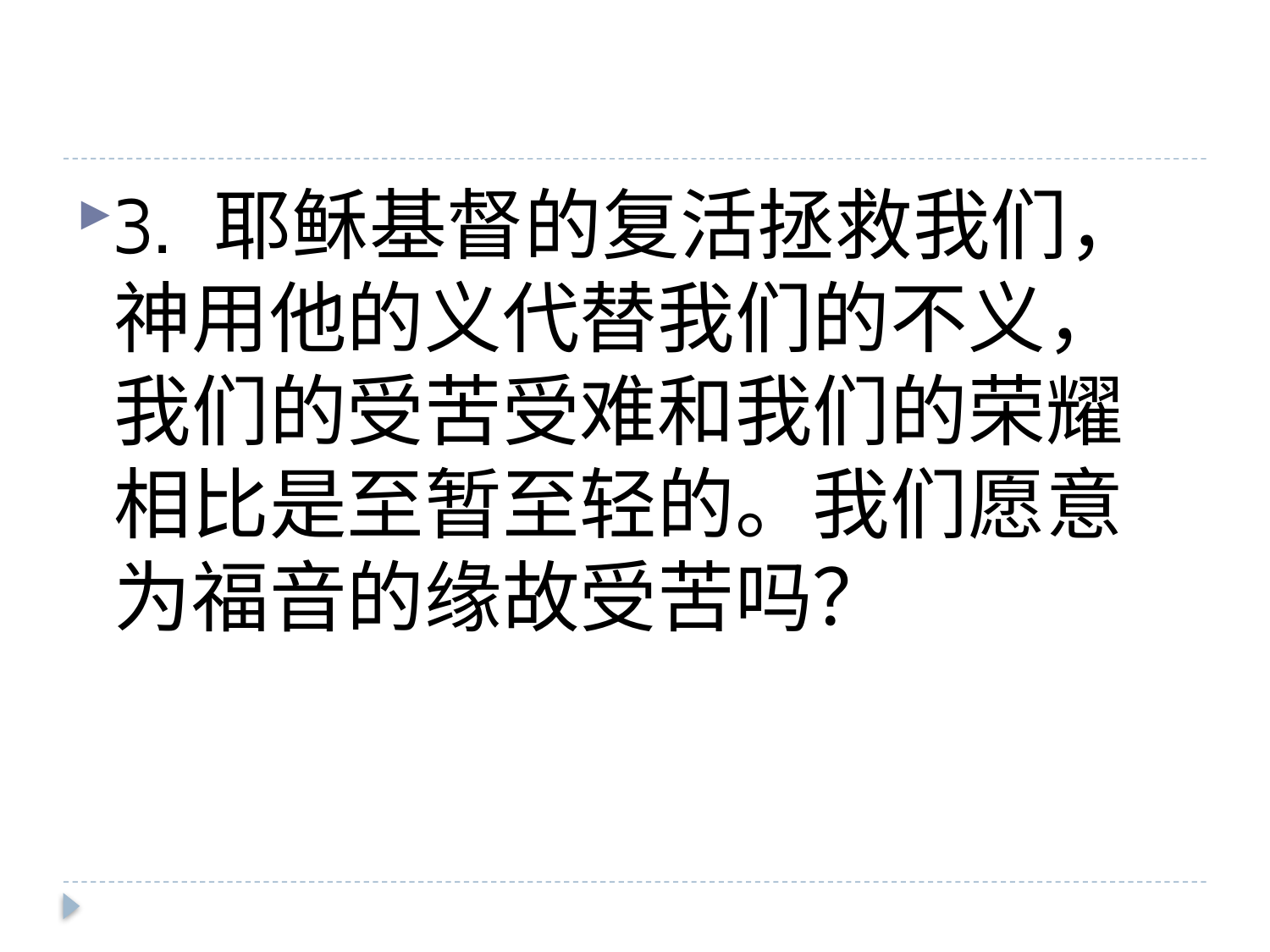

#
3. 耶稣基督的复活拯救我们， 神用他的义代替我们的不义， 我们的受苦受难和我们的荣耀相比是至暂至轻的。我们愿意为福音的缘故受苦吗？